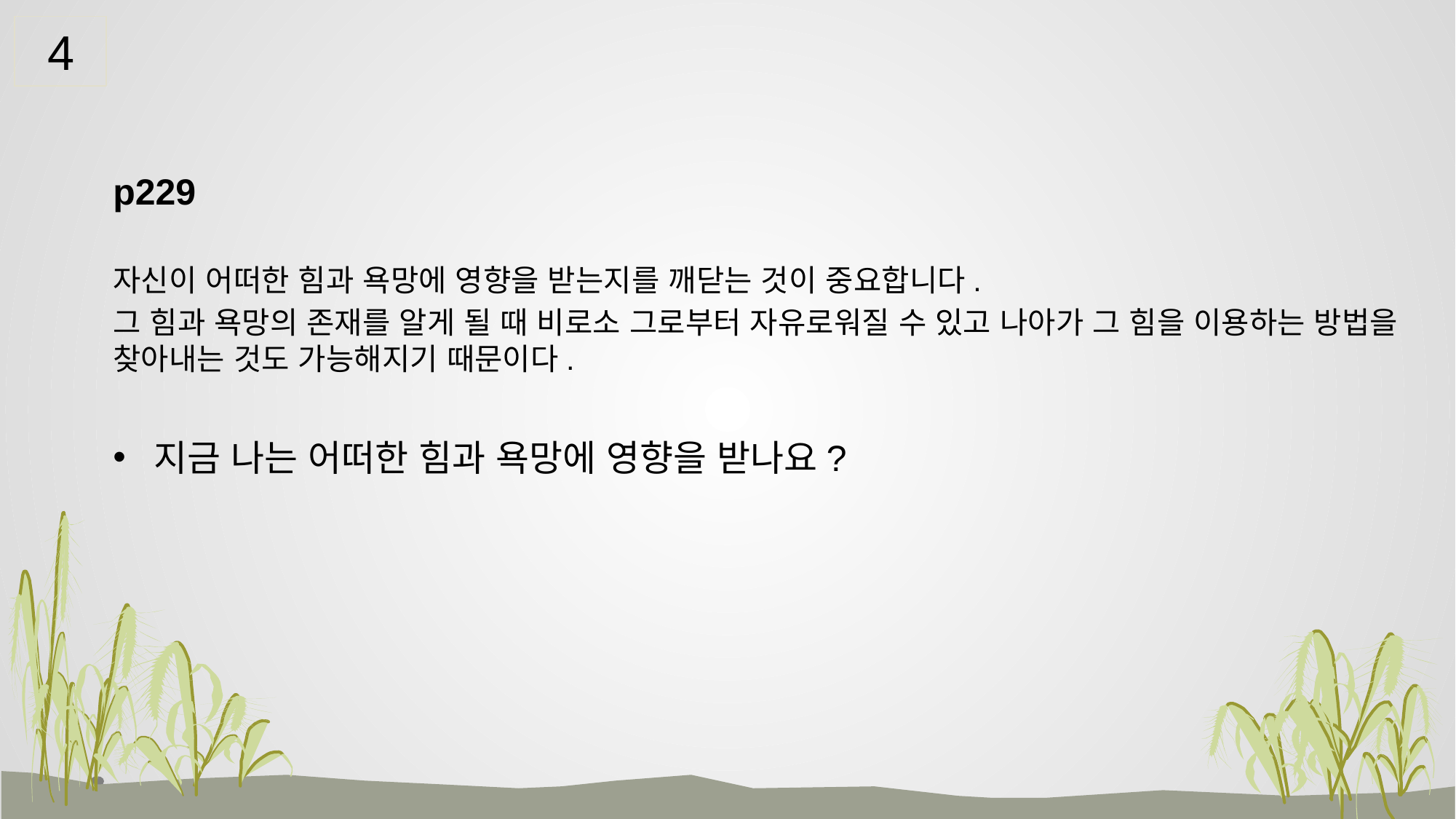

4
p229

자신이 어떠한 힘과 욕망에 영향을 받는지를 깨닫는 것이 중요합니다.
그 힘과 욕망의 존재를 알게 될 때 비로소 그로부터 자유로워질 수 있고 나아가 그 힘을 이용하는 방법을 찾아내는 것도 가능해지기 때문이다.

지금 나는 어떠한 힘과 욕망에 영향을 받나요?